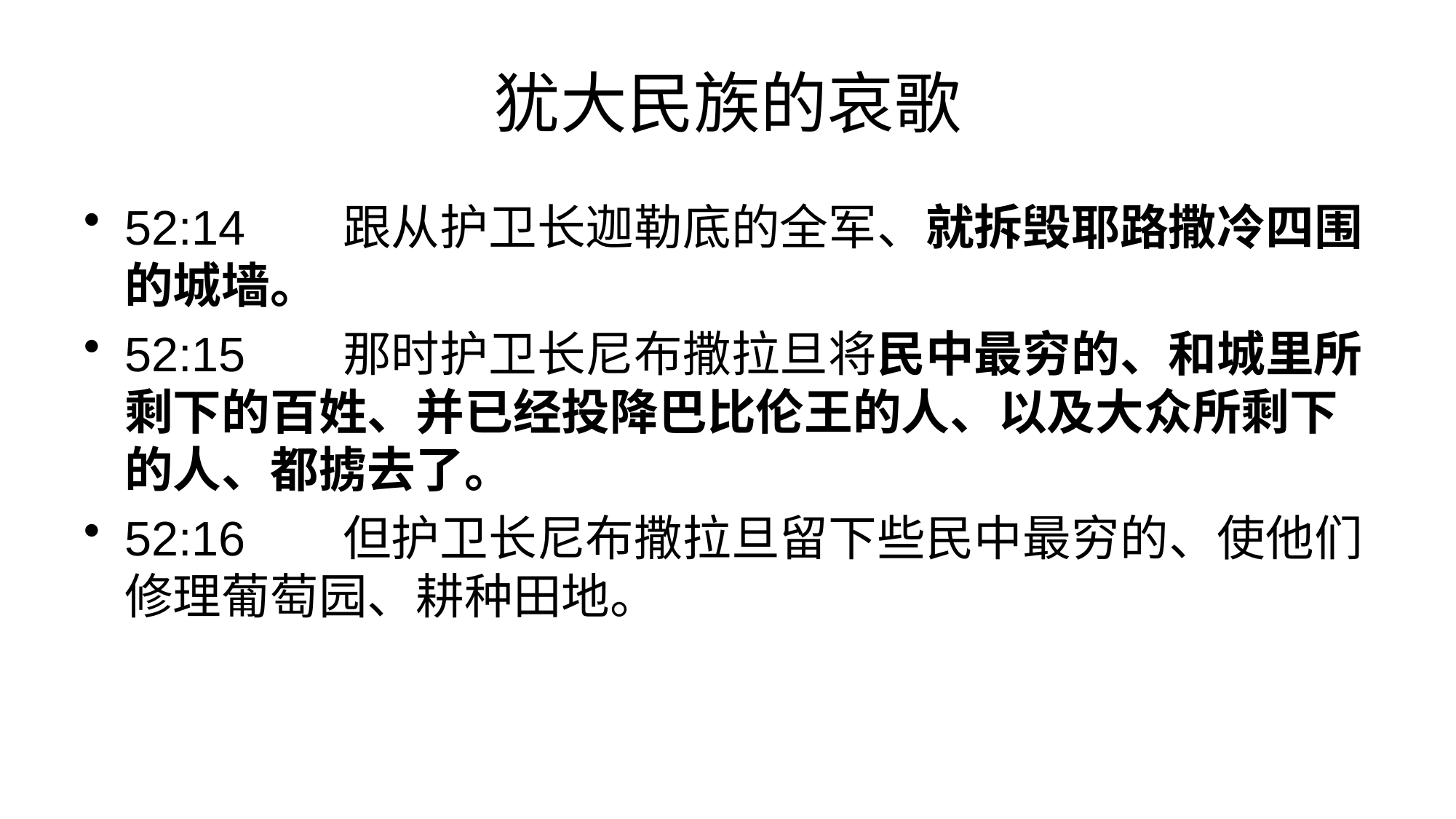

# 犹大民族的哀歌
52:14	跟从护卫长迦勒底的全军、就拆毁耶路撒冷四围的城墙。
52:15	那时护卫长尼布撒拉旦将民中最穷的、和城里所剩下的百姓、并已经投降巴比伦王的人、以及大众所剩下的人、都掳去了。
52:16	但护卫长尼布撒拉旦留下些民中最穷的、使他们修理葡萄园、耕种田地。